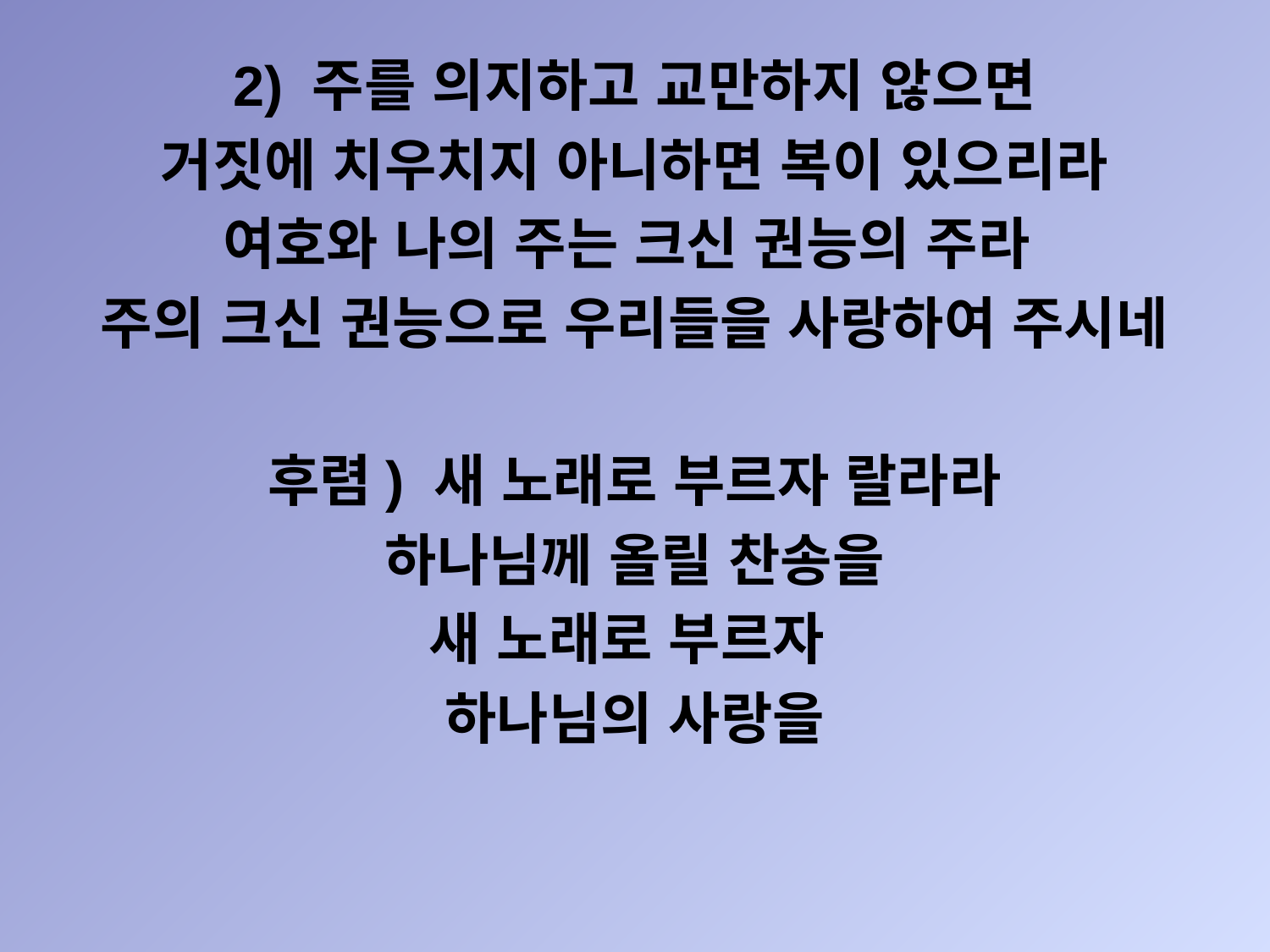

2) 주를 의지하고 교만하지 않으면
거짓에 치우치지 아니하면 복이 있으리라
여호와 나의 주는 크신 권능의 주라
주의 크신 권능으로 우리들을 사랑하여 주시네

후렴) 새 노래로 부르자 랄라라
하나님께 올릴 찬송을
새 노래로 부르자
하나님의 사랑을